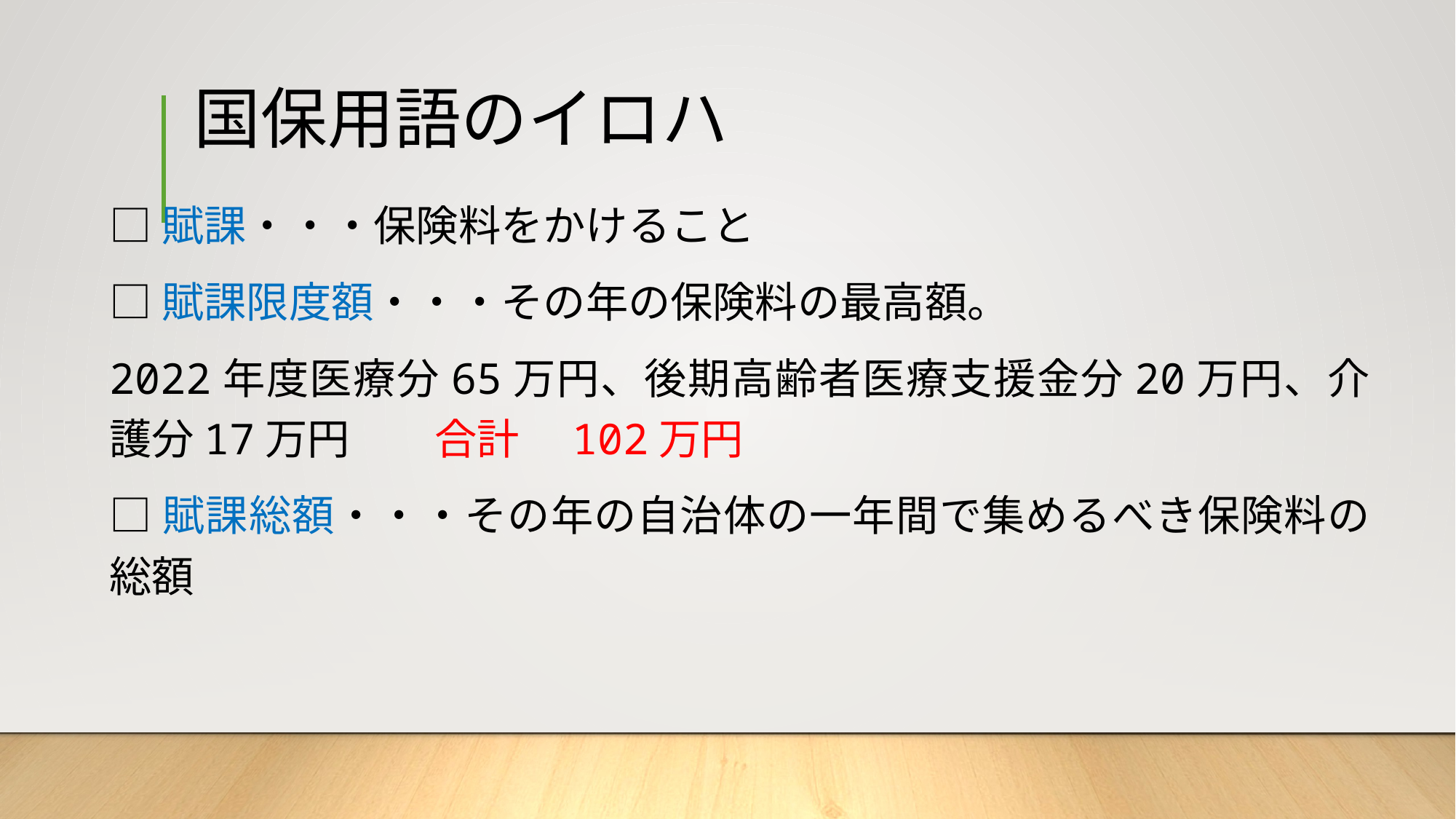

# 国保用語のイロハ
□賦課・・・保険料をかけること
□賦課限度額・・・その年の保険料の最高額。
2022年度医療分65万円、後期高齢者医療支援金分20万円、介護分17万円　　合計　102万円
□賦課総額・・・その年の自治体の一年間で集めるべき保険料の総額